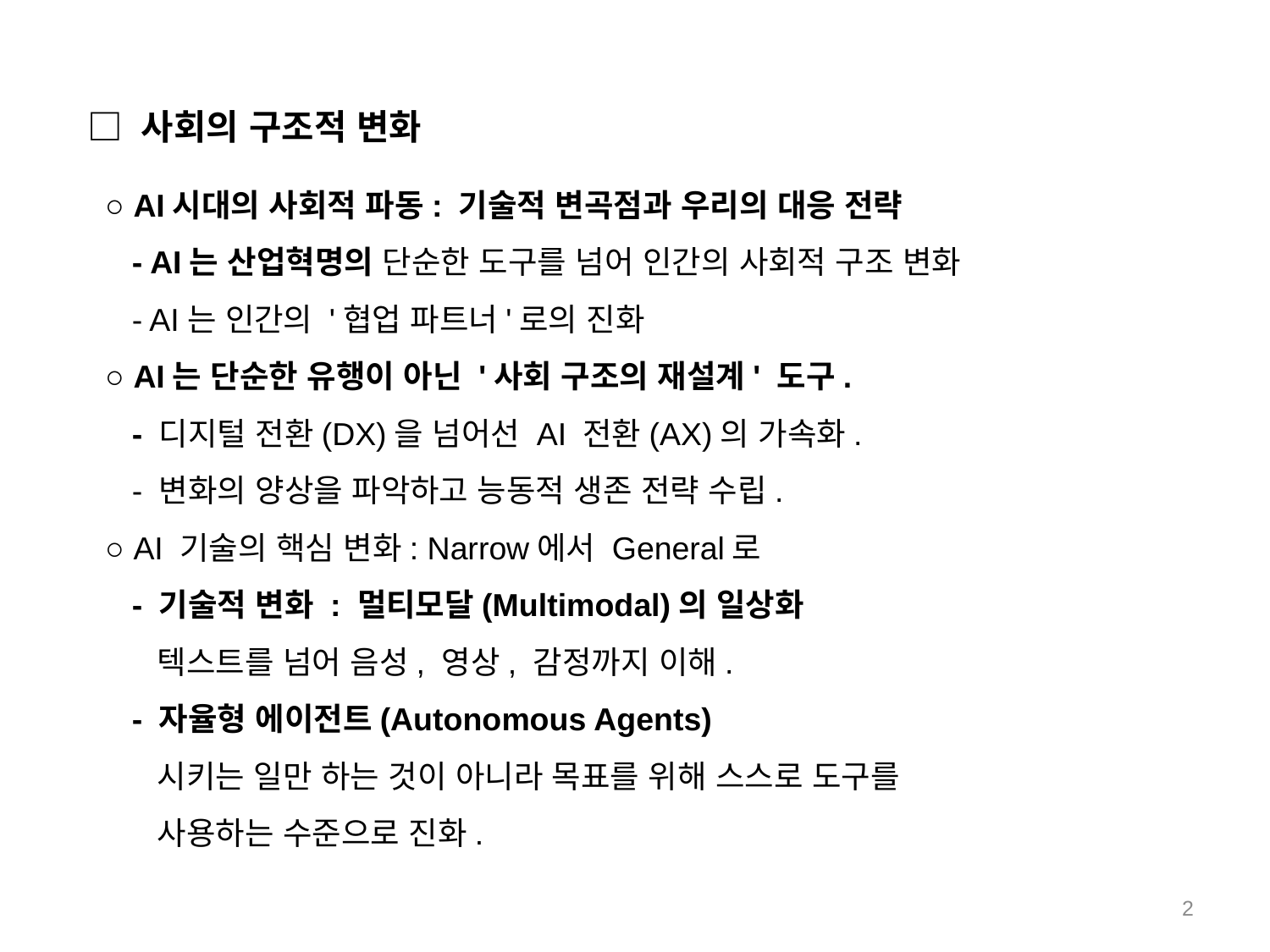

□ 사회의 구조적 변화
  ○ AI시대의 사회적 파동: 기술적 변곡점과 우리의 대응 전략
     - AI는 산업혁명의 단순한 도구를 넘어 인간의 사회적 구조 변화
     - AI는 인간의 '협업 파트너'로의 진화
  ○ AI는 단순한 유행이 아닌 '사회 구조의 재설계' 도구.
     - 디지털 전환(DX)을 넘어선 AI 전환(AX)의 가속화.
     - 변화의 양상을 파악하고 능동적 생존 전략 수립.
  ○ AI 기술의 핵심 변화: Narrow에서 General로
     - 기술적 변화 : 멀티모달(Multimodal)의 일상화
       텍스트를 넘어 음성, 영상, 감정까지 이해.
     - 자율형 에이전트(Autonomous Agents)
       시키는 일만 하는 것이 아니라 목표를 위해 스스로 도구를
       사용하는 수준으로 진화.
2